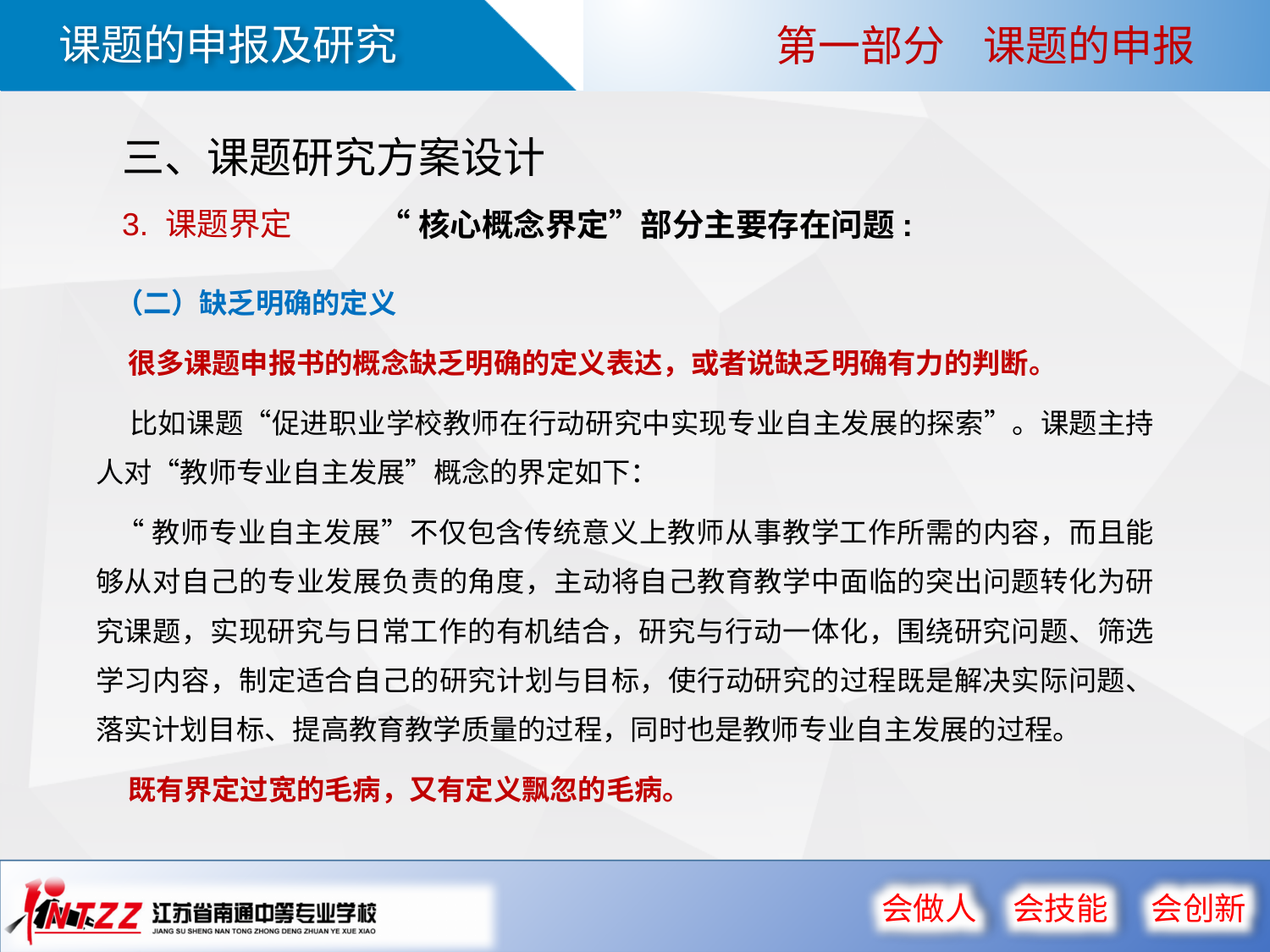

第一部分    课题的申报
三、课题研究方案设计
3. 课题界定
“核心概念界定”部分主要存在问题:
  （二）缺乏明确的定义
    很多课题申报书的概念缺乏明确的定义表达，或者说缺乏明确有力的判断。
    比如课题“促进职业学校教师在行动研究中实现专业自主发展的探索”。课题主持人对“教师专业自主发展”概念的界定如下：
   “教师专业自主发展”不仅包含传统意义上教师从事教学工作所需的内容，而且能够从对自己的专业发展负责的角度，主动将自己教育教学中面临的突出问题转化为研究课题，实现研究与日常工作的有机结合，研究与行动一体化，围绕研究问题、筛选学习内容，制定适合自己的研究计划与目标，使行动研究的过程既是解决实际问题、落实计划目标、提高教育教学质量的过程，同时也是教师专业自主发展的过程。
    既有界定过宽的毛病，又有定义飘忽的毛病。